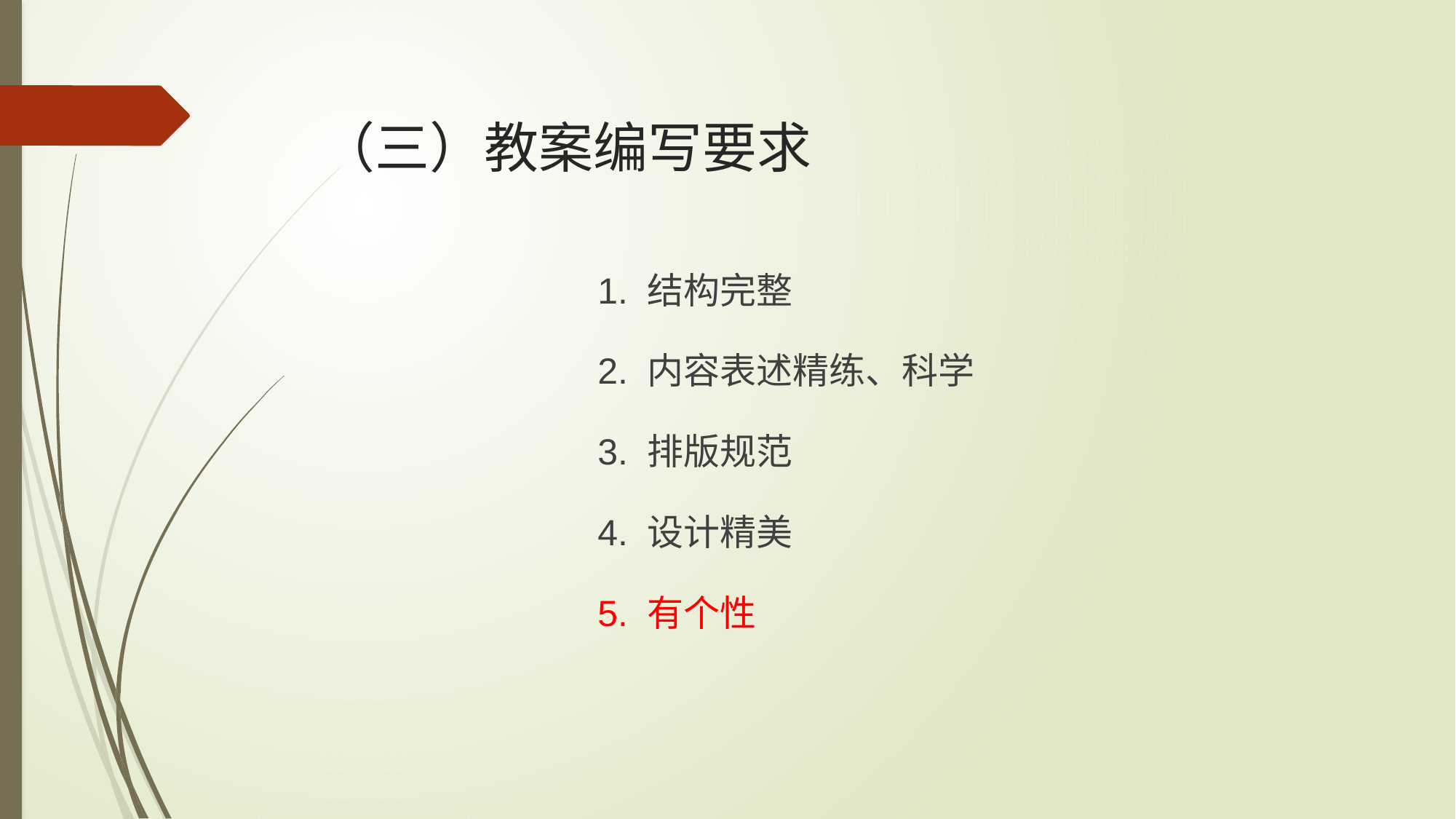

# （三）教案编写要求
1. 结构完整
2. 内容表述精练、科学
3. 排版规范
4. 设计精美
5. 有个性